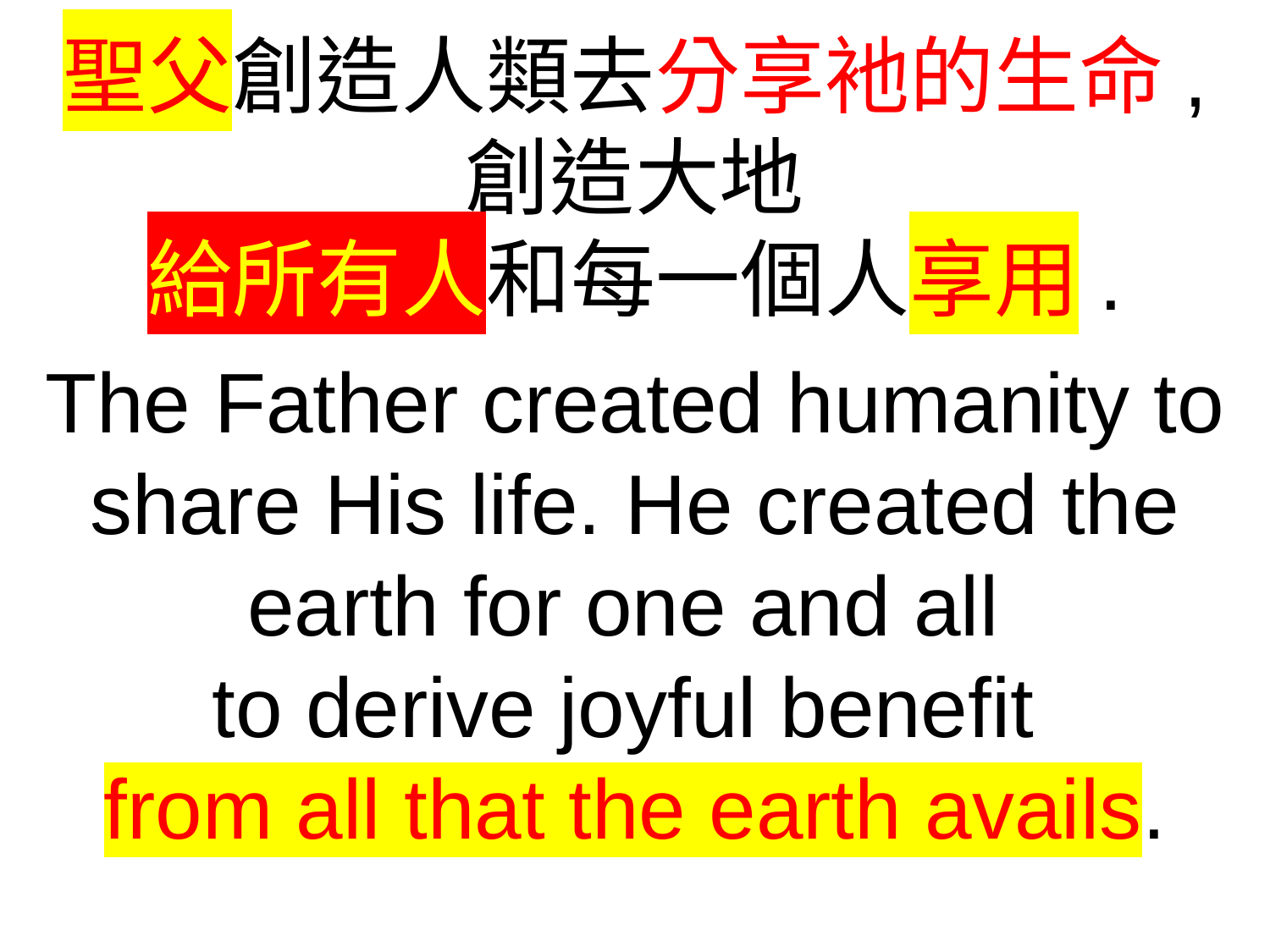

聖父創造人類去分享衪的生命,
創造大地
給所有人和每一個人享用.
The Father created humanity to share His life. He created the earth for one and all
to derive joyful benefit
from all that the earth avails.